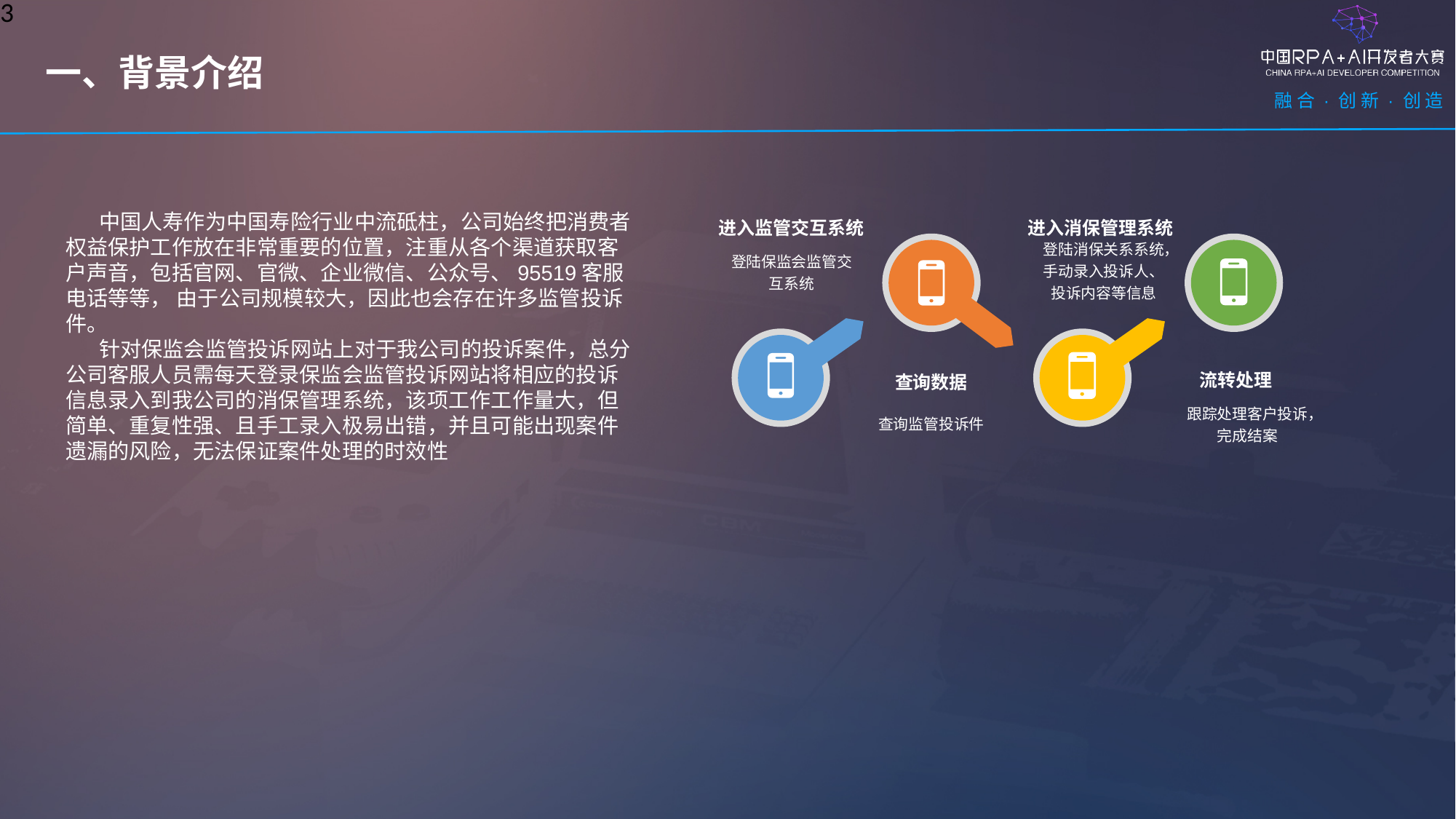

3
一、背景介绍
      中国人寿作为中国寿险行业中流砥柱，公司始终把消费者权益保护工作放在非常重要的位置，注重从各个渠道获取客户声音，包括官网、官微、企业微信、公众号、95519客服电话等等， 由于公司规模较大，因此也会存在许多监管投诉件。
      针对保监会监管投诉网站上对于我公司的投诉案件，总分公司客服人员需每天登录保监会监管投诉网站将相应的投诉信息录入到我公司的消保管理系统，该项工作工作量大，但简单、重复性强、且手工录入极易出错，并且可能出现案件遗漏的风险，无法保证案件处理的时效性

进入监管交互系统
登陆保监会监管交互系统
进入消保管理系统
登陆消保关系系统，手动录入投诉人、投诉内容等信息

流转处理
查询数据
查询监管投诉件
跟踪处理客户投诉，
完成结案